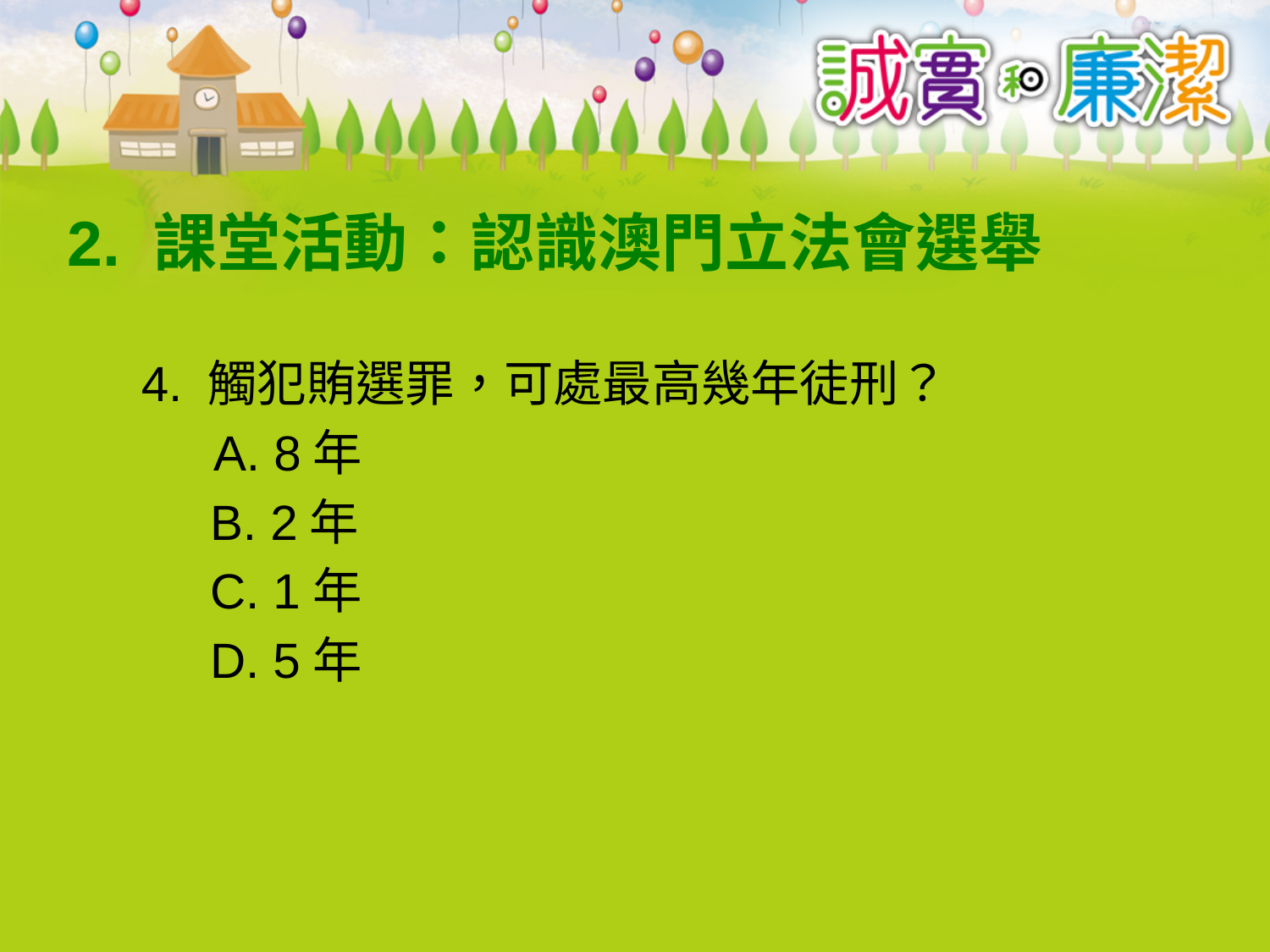

# 2. 課堂活動：認識澳門立法會選舉
4. 觸犯賄選罪，可處最高幾年徒刑？
　 A. 8年
     B. 2年
     C. 1年
     D. 5年